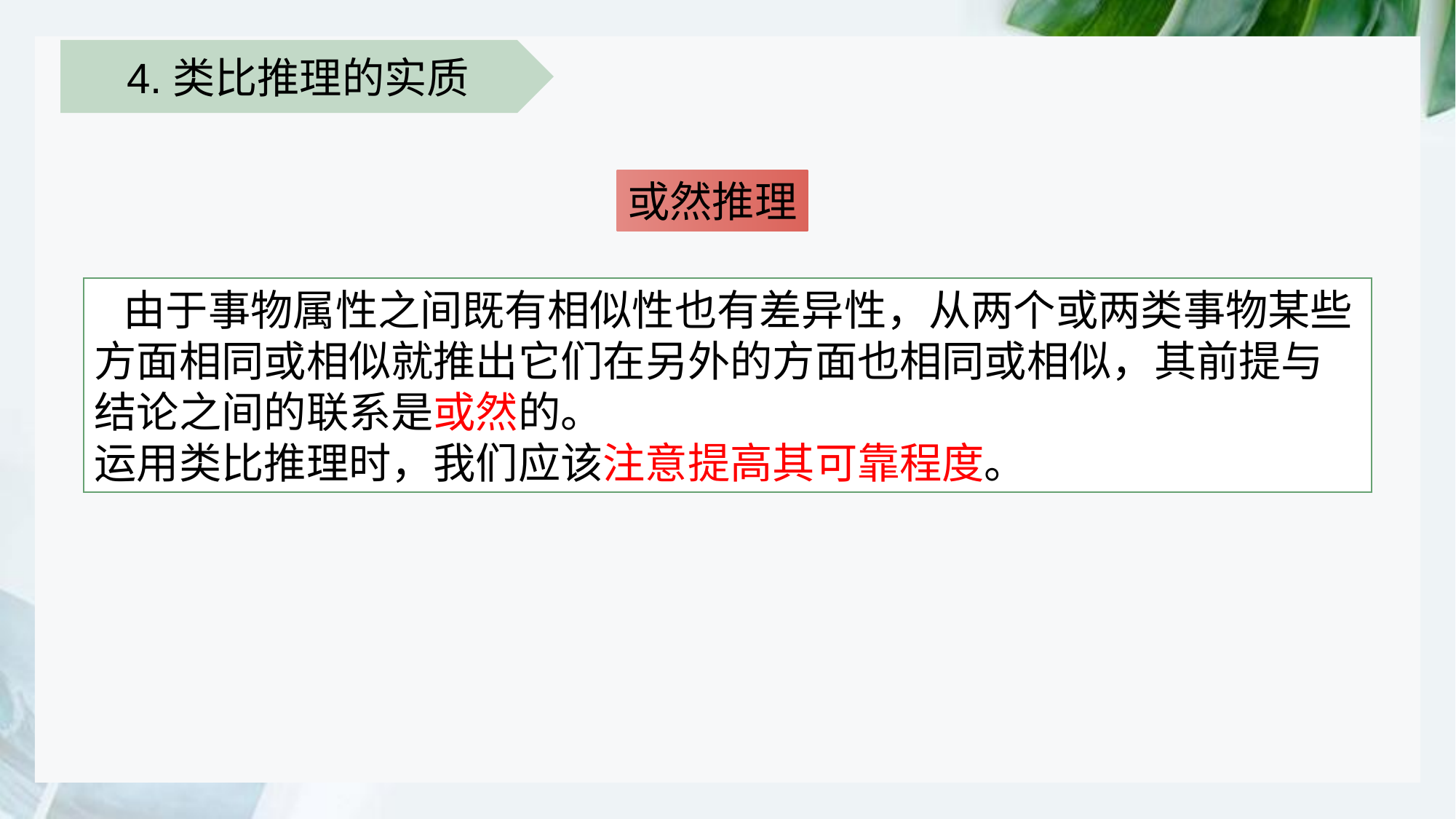

4.类比推理的实质
或然推理
  由于事物属性之间既有相似性也有差异性，从两个或两类事物某些方面相同或相似就推出它们在另外的方面也相同或相似，其前提与结论之间的联系是或然的。
运用类比推理时，我们应该注意提高其可靠程度。